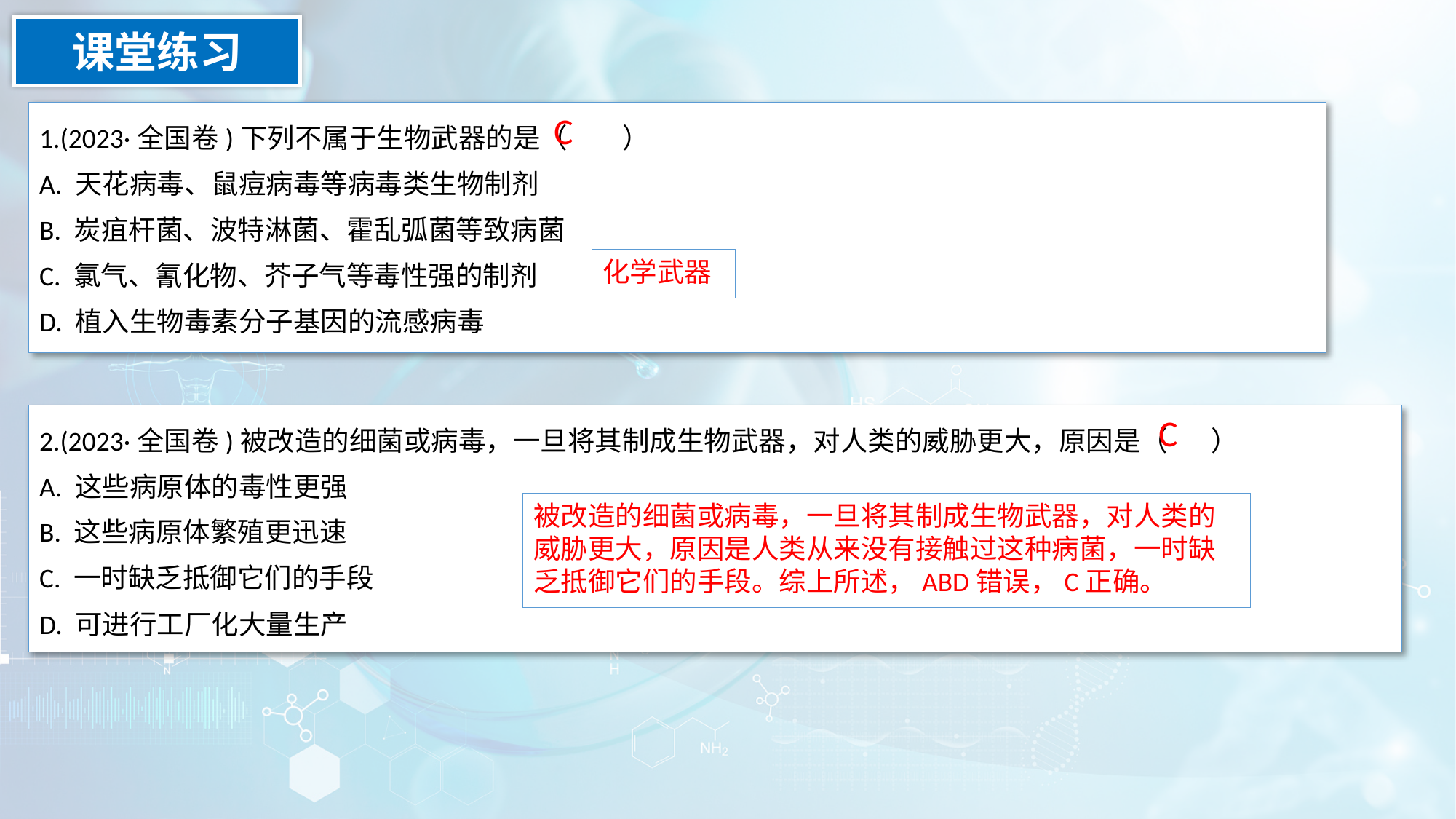

课堂练习
1.(2023·全国卷)下列不属于生物武器的是（　　）
A. 天花病毒、鼠痘病毒等病毒类生物制剂
B. 炭疽杆菌、波特淋菌、霍乱弧菌等致病菌
C. 氯气、氰化物、芥子气等毒性强的制剂
D. 植入生物毒素分子基因的流感病毒
C
化学武器
2.(2023·全国卷)被改造的细菌或病毒，一旦将其制成生物武器，对人类的威胁更大，原因是（       ）
A. 这些病原体的毒性更强
B. 这些病原体繁殖更迅速
C. 一时缺乏抵御它们的手段
D. 可进行工厂化大量生产
C
被改造的细菌或病毒，一旦将其制成生物武器，对人类的威胁更大，原因是人类从来没有接触过这种病菌，一时缺乏抵御它们的手段。综上所述，ABD错误，C正确。